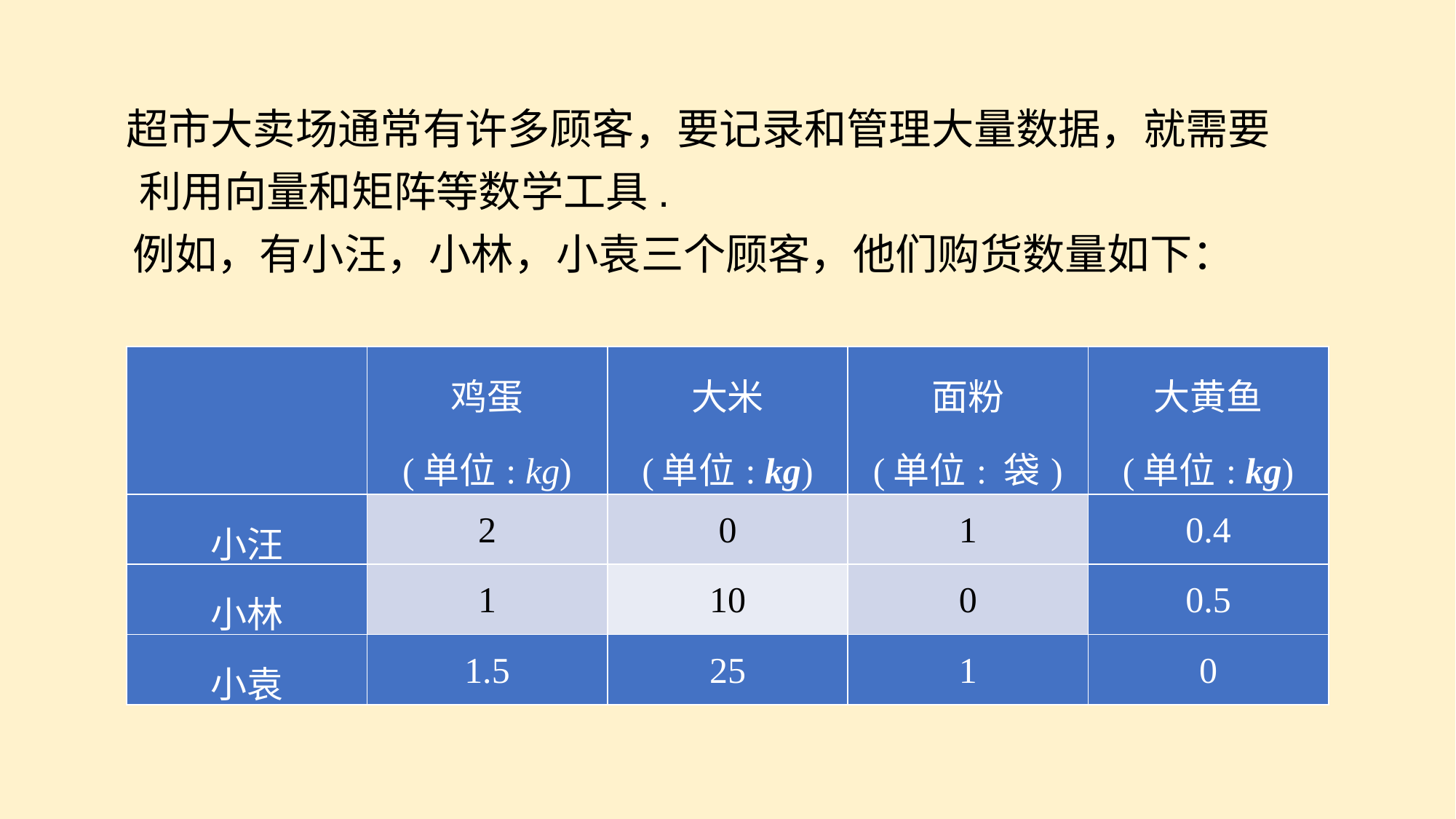

超市大卖场通常有许多顾客，要记录和管理大量数据，就需要
利用向量和矩阵等数学工具.
例如，有小汪，小林，小袁三个顾客，他们购货数量如下：
|  | 鸡蛋 (单位: kg) | 大米 (单位: kg) | 面粉 (单位: 袋) | 大黄鱼 (单位: kg) |
| --- | --- | --- | --- | --- |
| 小汪 | 2 | 0 | 1 | 0.4 |
| 小林 | 1 | 10 | 0 | 0.5 |
| 小袁 | 1.5 | 25 | 1 | 0 |